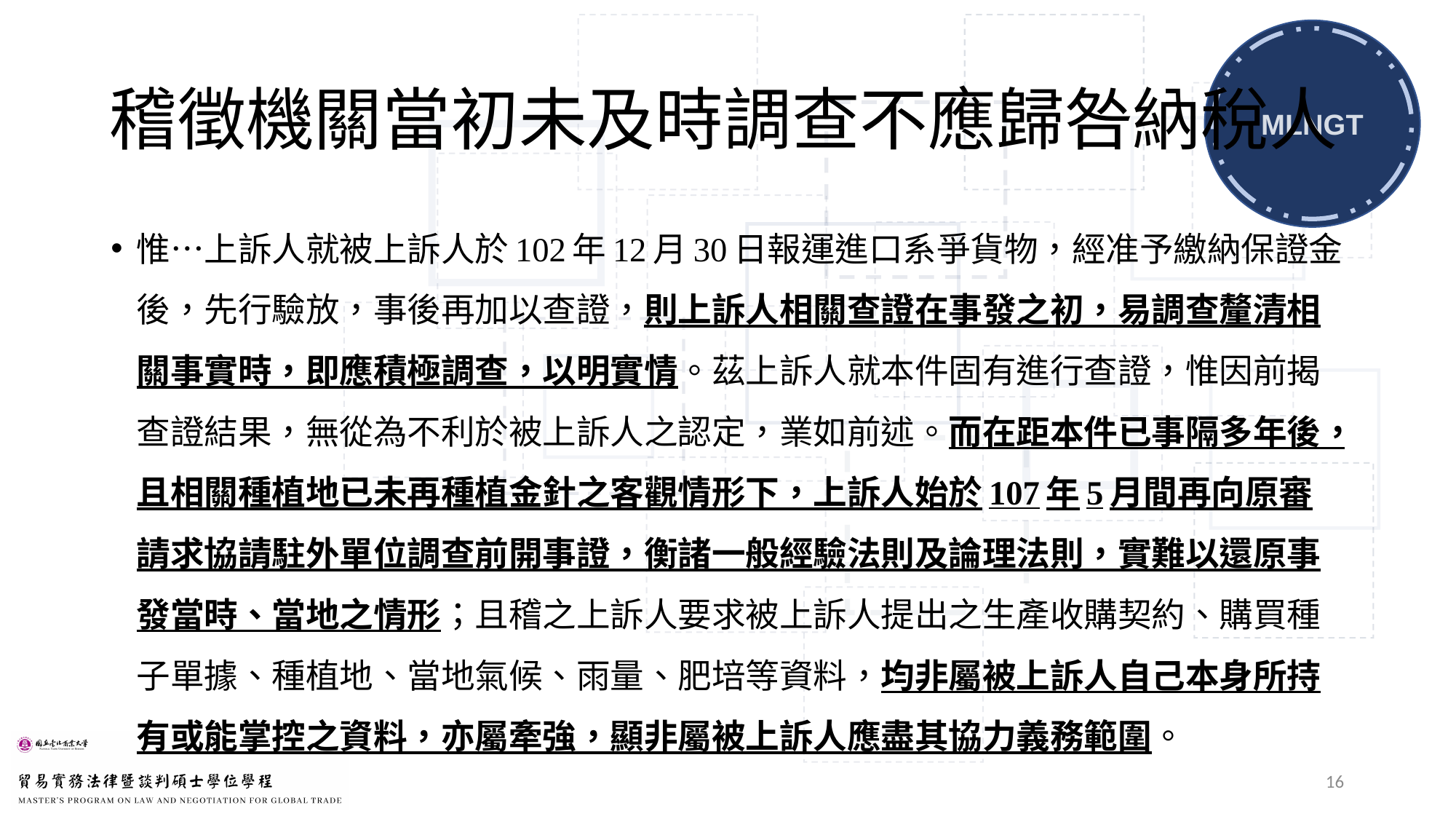

# 稽徵機關當初未及時調查不應歸咎納稅人
惟…上訴人就被上訴人於102年12月30日報運進口系爭貨物，經准予繳納保證金後，先行驗放，事後再加以查證，則上訴人相關查證在事發之初，易調查釐清相關事實時，即應積極調查，以明實情。茲上訴人就本件固有進行查證，惟因前揭查證結果，無從為不利於被上訴人之認定，業如前述。而在距本件已事隔多年後，且相關種植地已未再種植金針之客觀情形下，上訴人始於107年5月間再向原審請求協請駐外單位調查前開事證，衡諸一般經驗法則及論理法則，實難以還原事發當時、當地之情形；且稽之上訴人要求被上訴人提出之生產收購契約、購買種子單據、種植地、當地氣候、雨量、肥培等資料，均非屬被上訴人自己本身所持有或能掌控之資料，亦屬牽強，顯非屬被上訴人應盡其協力義務範圍。